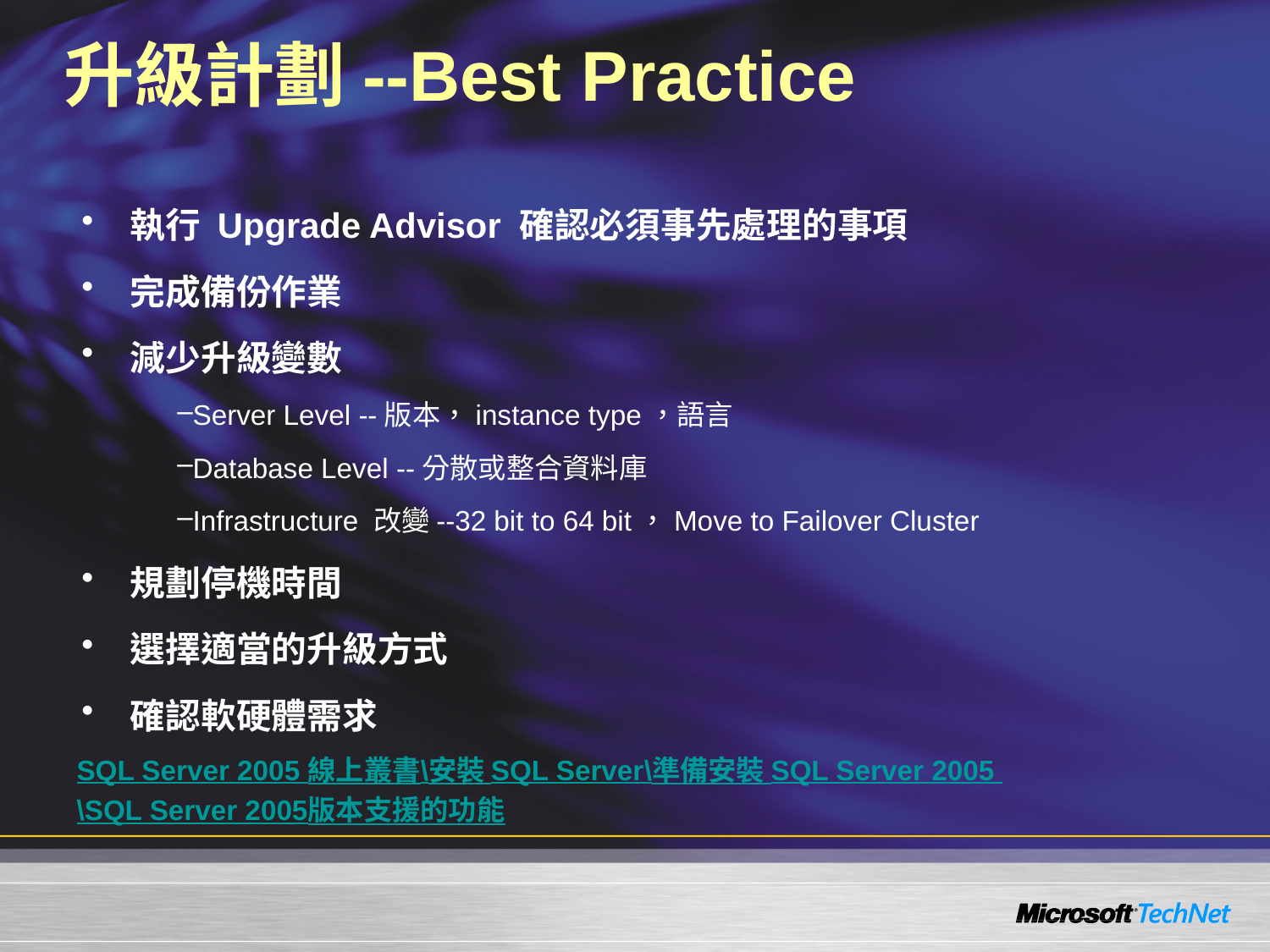

# 升級計劃--Best Practice
執行 Upgrade Advisor 確認必須事先處理的事項
完成備份作業
減少升級變數
Server Level --版本，instance type，語言
Database Level --分散或整合資料庫
Infrastructure 改變--32 bit to 64 bit，Move to Failover Cluster
規劃停機時間
選擇適當的升級方式
確認軟硬體需求
SQL Server 2005 線上叢書\安裝 SQL Server\準備安裝 SQL Server 2005 \SQL Server 2005版本支援的功能